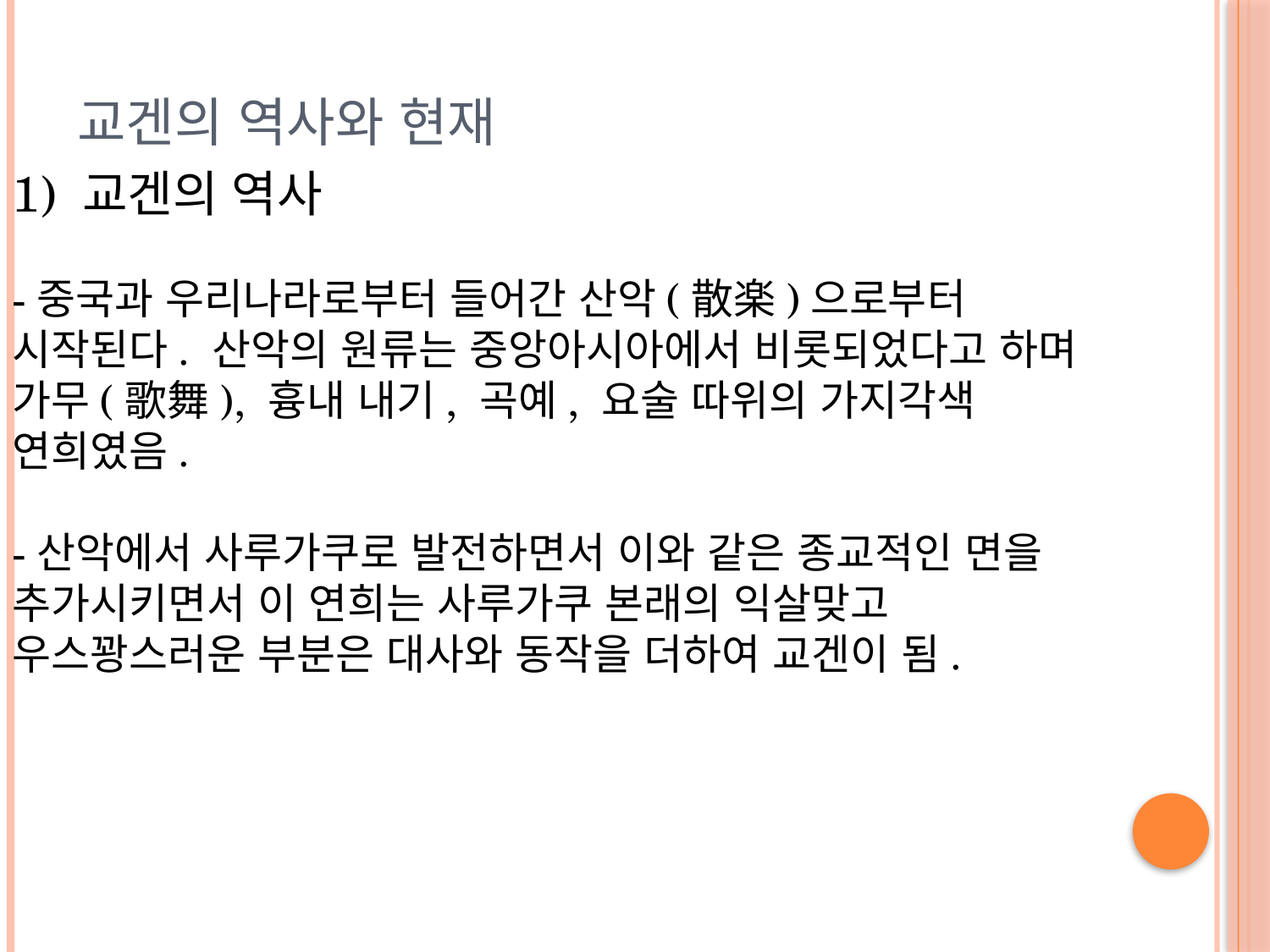

# 교겐의 역사와 현재
1) 교겐의 역사

-중국과 우리나라로부터 들어간 산악(散楽)으로부터 시작된다. 산악의 원류는 중앙아시아에서 비롯되었다고 하며 가무(歌舞), 흉내 내기, 곡예, 요술 따위의 가지각색 연희였음.

-산악에서 사루가쿠로 발전하면서 이와 같은 종교적인 면을 추가시키면서 이 연희는 사루가쿠 본래의 익살맞고 우스꽝스러운 부분은 대사와 동작을 더하여 교겐이 됨.